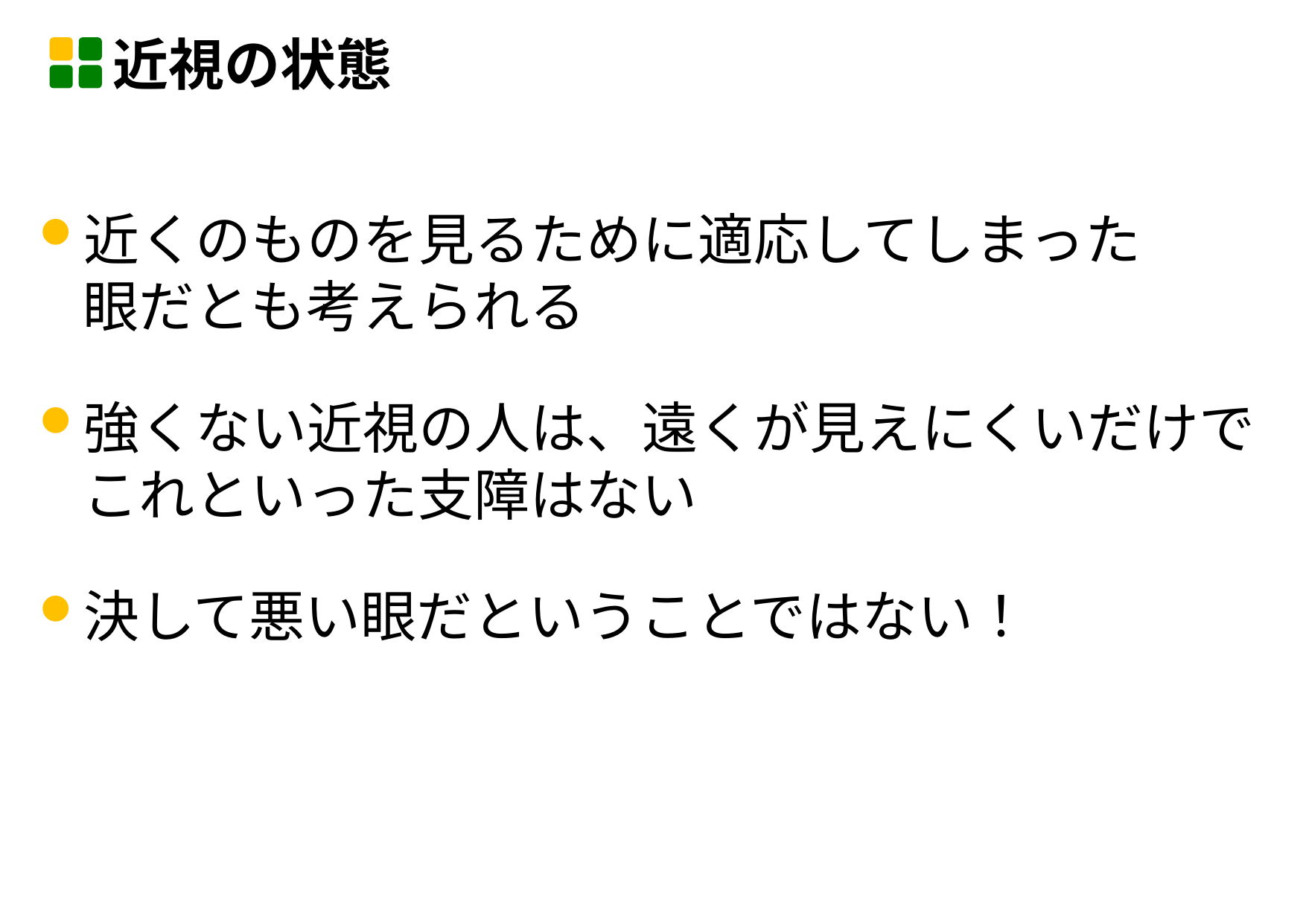

近視の状態

近くのものを見るために適応してしまった
眼だとも考えられる
強くない近視の人は、遠くが見えにくいだけで
これといった支障はない
決して悪い眼だということではない！